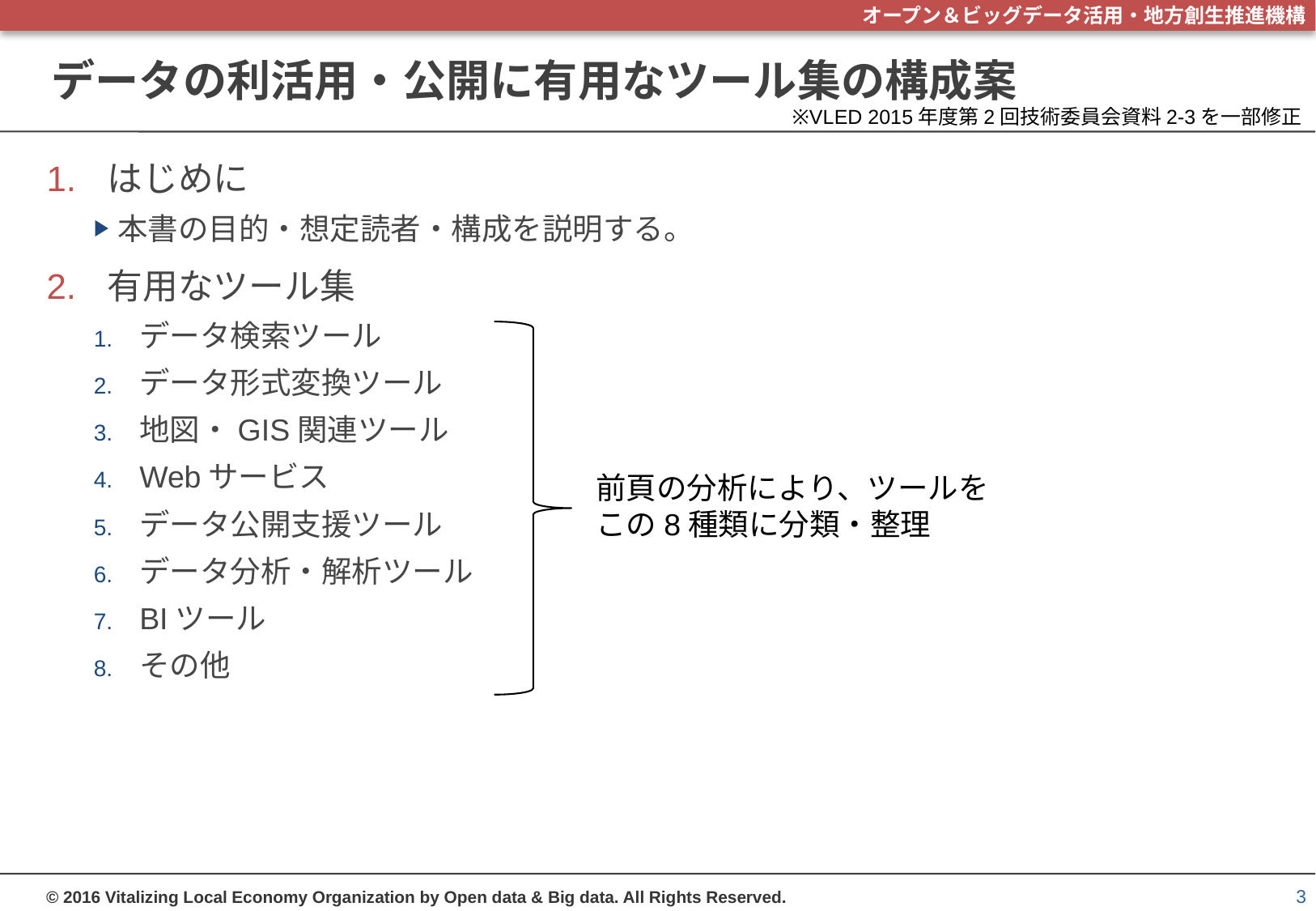

# データの利活用・公開に有用なツール集の構成案
※VLED 2015年度第2回技術委員会資料2-3を一部修正
はじめに
本書の目的・想定読者・構成を説明する。
有用なツール集
データ検索ツール
データ形式変換ツール
地図・GIS関連ツール
Webサービス
データ公開支援ツール
データ分析・解析ツール
BIツール
その他

前頁の分析により、ツールを
この8種類に分類・整理
3